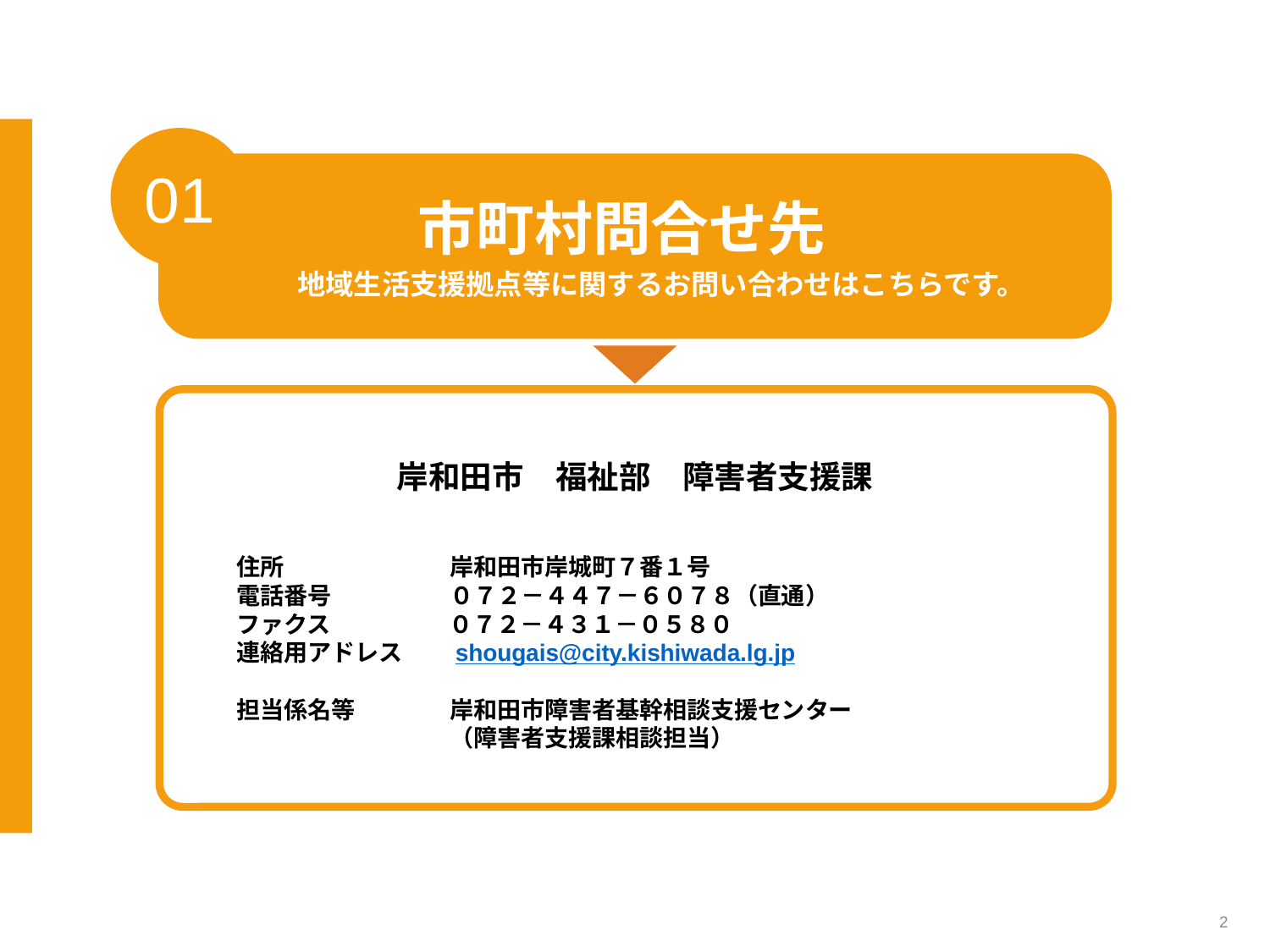

01

市町村問合せ先
地域生活支援拠点等に関するお問い合わせはこちらです。

岸和田市　福祉部　障害者支援課

　　住所　　　　　　　岸和田市岸城町７番１号
　　電話番号　　　　　０７２－４４７－６０７８（直通）
　　ファクス　　　　　０７２－４３１－０５８０
　　連絡用アドレス　　shougais@city.kishiwada.lg.jp

　　担当係名等　　　　岸和田市障害者基幹相談支援センター
　　　　　　　　　　　（障害者支援課相談担当）
2